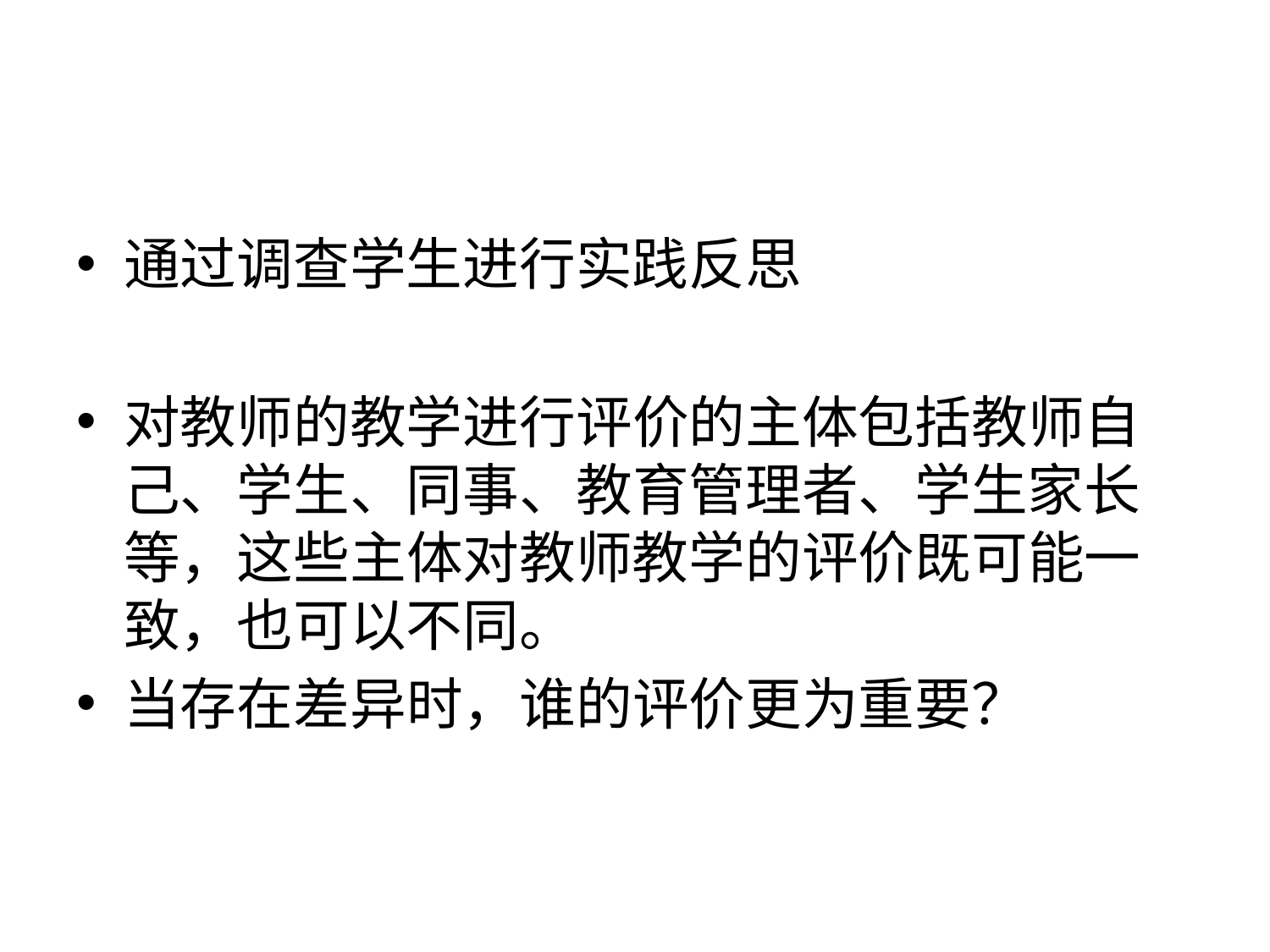

#
通过调查学生进行实践反思

对教师的教学进行评价的主体包括教师自己、学生、同事、教育管理者、学生家长等，这些主体对教师教学的评价既可能一致，也可以不同。
当存在差异时，谁的评价更为重要？